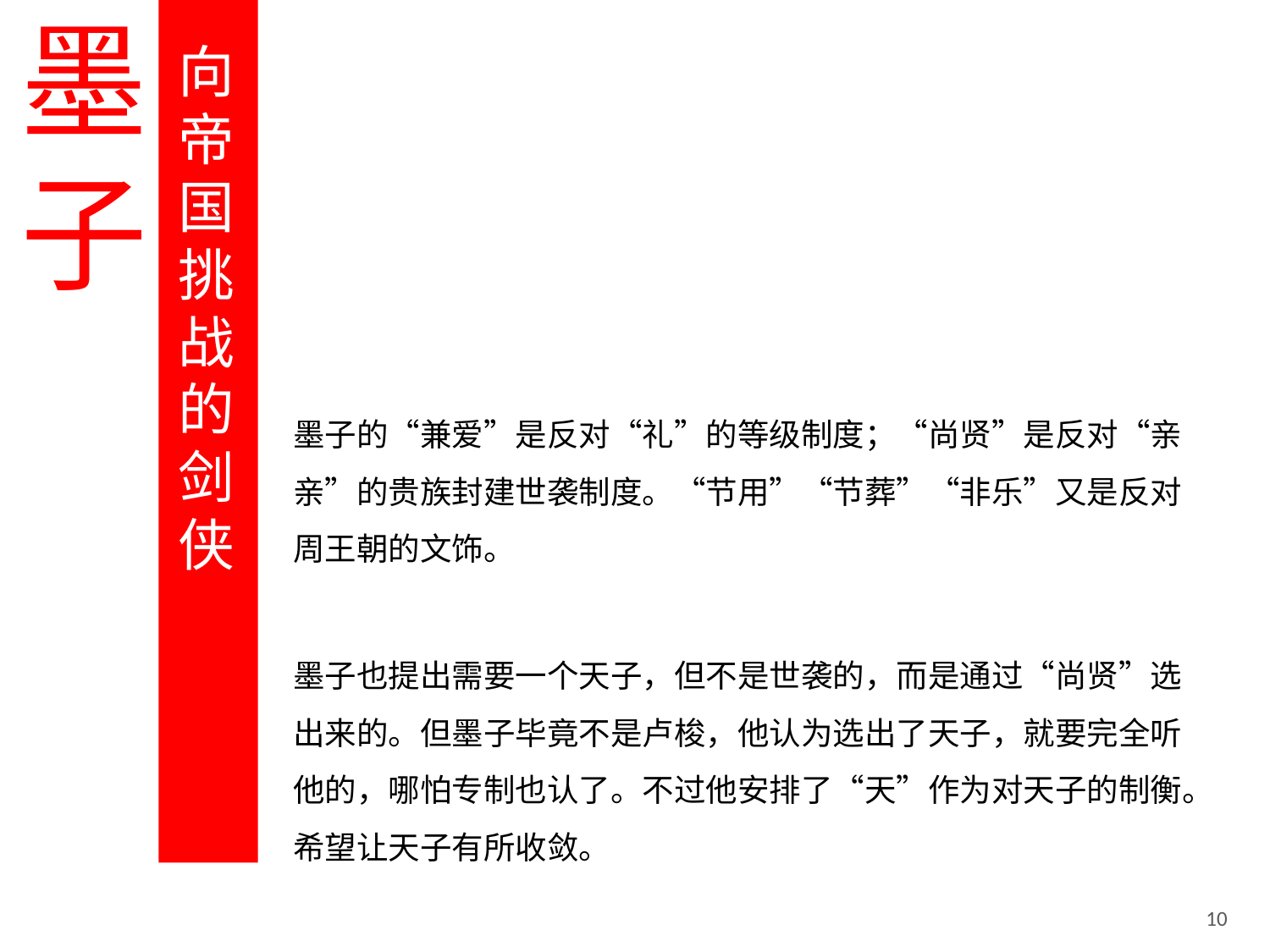

墨子
向帝国挑战的剑侠
墨子的“兼爱”是反对“礼”的等级制度；“尚贤”是反对“亲亲”的贵族封建世袭制度。“节用”“节葬”“非乐”又是反对周王朝的文饰。

墨子也提出需要一个天子，但不是世袭的，而是通过“尚贤”选出来的。但墨子毕竟不是卢梭，他认为选出了天子，就要完全听他的，哪怕专制也认了。不过他安排了“天”作为对天子的制衡。希望让天子有所收敛。
10